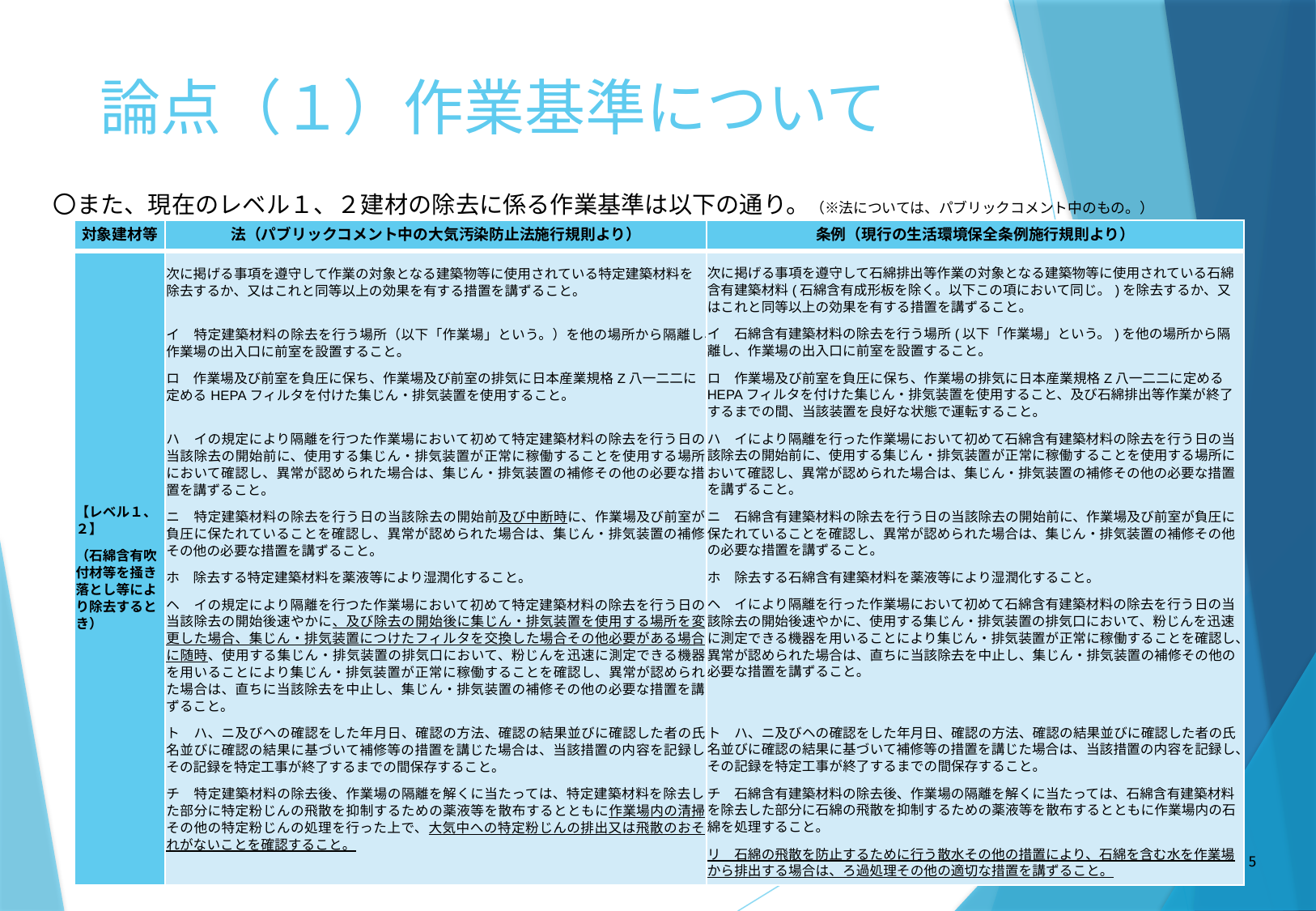

# 論点（１）作業基準について
　〇また、現在のレベル１、２建材の除去に係る作業基準は以下の通り。（※法については、パブリックコメント中のもの。）
| 対象建材等 | 法（パブリックコメント中の大気汚染防止法施行規則より） | 条例（現行の生活環境保全条例施行規則より） |
| --- | --- | --- |
| 【レベル１、２】 （石綿含有吹付材等を掻き落とし等により除去するとき） | 次に掲げる事項を遵守して作業の対象となる建築物等に使用されている特定建築材料を除去するか、又はこれと同等以上の効果を有する措置を講ずること。 イ　特定建築材料の除去を行う場所（以下「作業場」という。）を他の場所から隔離し、作業場の出入口に前室を設置すること。 ロ　作業場及び前室を負圧に保ち、作業場及び前室の排気に日本産業規格Z八一二二に定めるHEPAフィルタを付けた集じん・排気装置を使用すること。 ハ　イの規定により隔離を行つた作業場において初めて特定建築材料の除去を行う日の当該除去の開始前に、使用する集じん・排気装置が正常に稼働することを使用する場所において確認し、異常が認められた場合は、集じん・排気装置の補修その他の必要な措置を講ずること。 ニ　特定建築材料の除去を行う日の当該除去の開始前及び中断時に、作業場及び前室が負圧に保たれていることを確認し、異常が認められた場合は、集じん・排気装置の補修その他の必要な措置を講ずること。 ホ　除去する特定建築材料を薬液等により湿潤化すること。 ヘ　イの規定により隔離を行つた作業場において初めて特定建築材料の除去を行う日の当該除去の開始後速やかに、及び除去の開始後に集じん・排気装置を使用する場所を変更した場合、集じん・排気装置につけたフィルタを交換した場合その他必要がある場合に随時、使用する集じん・排気装置の排気口において、粉じんを迅速に測定できる機器を用いることにより集じん・排気装置が正常に稼働することを確認し、異常が認められた場合は、直ちに当該除去を中止し、集じん・排気装置の補修その他の必要な措置を講ずること。 ト　ハ、ニ及びヘの確認をした年月日、確認の方法、確認の結果並びに確認した者の氏名並びに確認の結果に基づいて補修等の措置を講じた場合は、当該措置の内容を記録し、その記録を特定工事が終了するまでの間保存すること。 チ　特定建築材料の除去後、作業場の隔離を解くに当たっては、特定建築材料を除去した部分に特定粉じんの飛散を抑制するための薬液等を散布するとともに作業場内の清掃その他の特定粉じんの処理を行った上で、大気中への特定粉じんの排出又は飛散のおそれがないことを確認すること。 | 次に掲げる事項を遵守して石綿排出等作業の対象となる建築物等に使用されている石綿含有建築材料(石綿含有成形板を除く。以下この項において同じ。)を除去するか、又はこれと同等以上の効果を有する措置を講ずること。 イ　石綿含有建築材料の除去を行う場所(以下「作業場」という。)を他の場所から隔離し、作業場の出入口に前室を設置すること。 ロ　作業場及び前室を負圧に保ち、作業場の排気に日本産業規格Z八一二二に定めるHEPAフィルタを付けた集じん・排気装置を使用すること、及び石綿排出等作業が終了するまでの間、当該装置を良好な状態で運転すること。 ハ　イにより隔離を行った作業場において初めて石綿含有建築材料の除去を行う日の当該除去の開始前に、使用する集じん・排気装置が正常に稼働することを使用する場所において確認し、異常が認められた場合は、集じん・排気装置の補修その他の必要な措置を講ずること。 ニ　石綿含有建築材料の除去を行う日の当該除去の開始前に、作業場及び前室が負圧に保たれていることを確認し、異常が認められた場合は、集じん・排気装置の補修その他の必要な措置を講ずること。 ホ　除去する石綿含有建築材料を薬液等により湿潤化すること。 ヘ　イにより隔離を行った作業場において初めて石綿含有建築材料の除去を行う日の当該除去の開始後速やかに、使用する集じん・排気装置の排気口において、粉じんを迅速に測定できる機器を用いることにより集じん・排気装置が正常に稼働することを確認し、異常が認められた場合は、直ちに当該除去を中止し、集じん・排気装置の補修その他の必要な措置を講ずること。 ト　ハ、ニ及びヘの確認をした年月日、確認の方法、確認の結果並びに確認した者の氏名並びに確認の結果に基づいて補修等の措置を講じた場合は、当該措置の内容を記録し、その記録を特定工事が終了するまでの間保存すること。 チ　石綿含有建築材料の除去後、作業場の隔離を解くに当たっては、石綿含有建築材料を除去した部分に石綿の飛散を抑制するための薬液等を散布するとともに作業場内の石綿を処理すること。 リ　石綿の飛散を防止するために行う散水その他の措置により、石綿を含む水を作業場から排出する場合は、ろ過処理その他の適切な措置を講ずること。 |
5